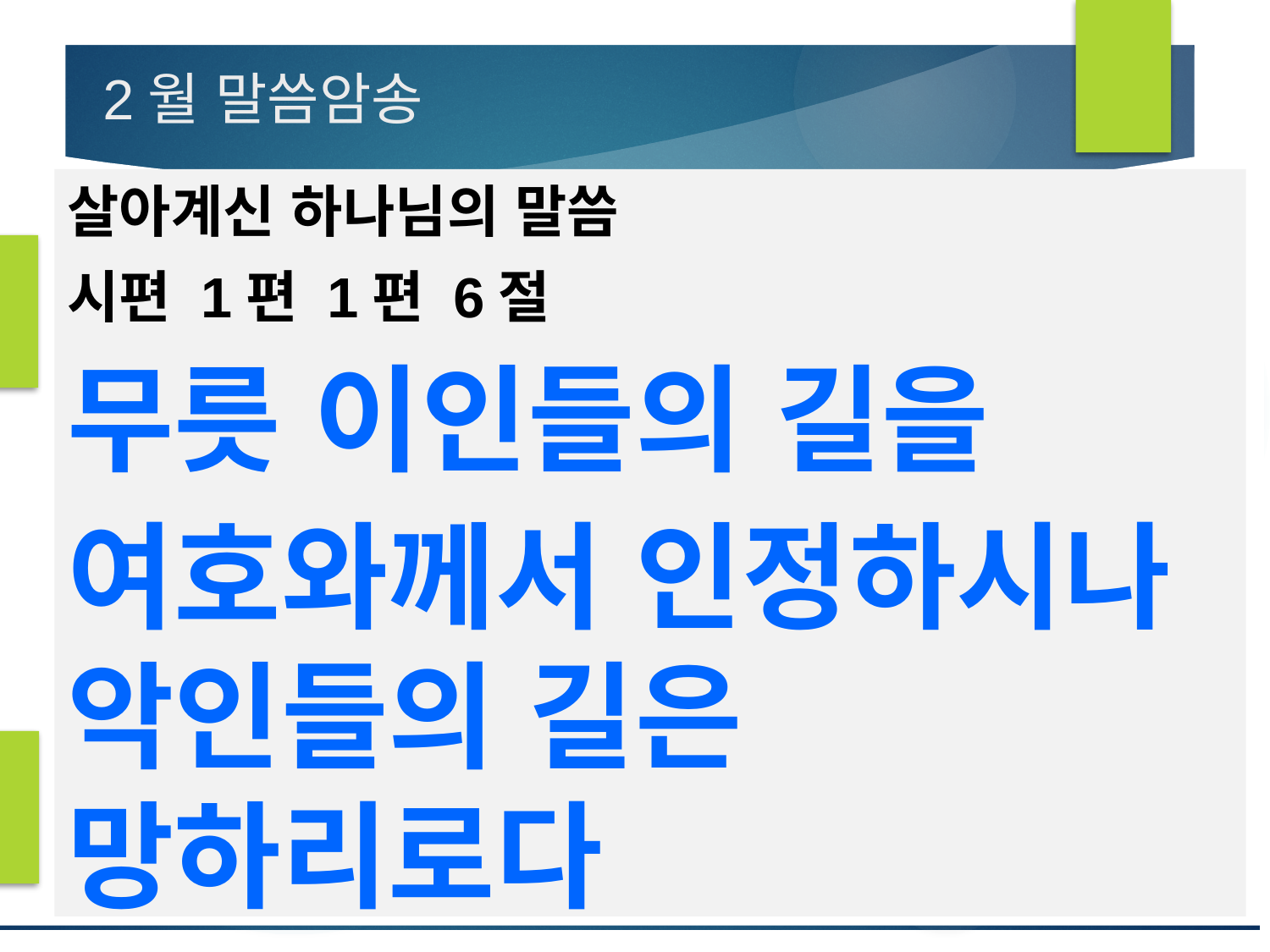

# 2월 말씀암송
살아계신 하나님의 말씀
시편 1편 1편 6절
무릇 이인들의 길을
여호와께서 인정하시나
악인들의 길은 망하리로다
          시편 1편 6절 말씀   아멘 !